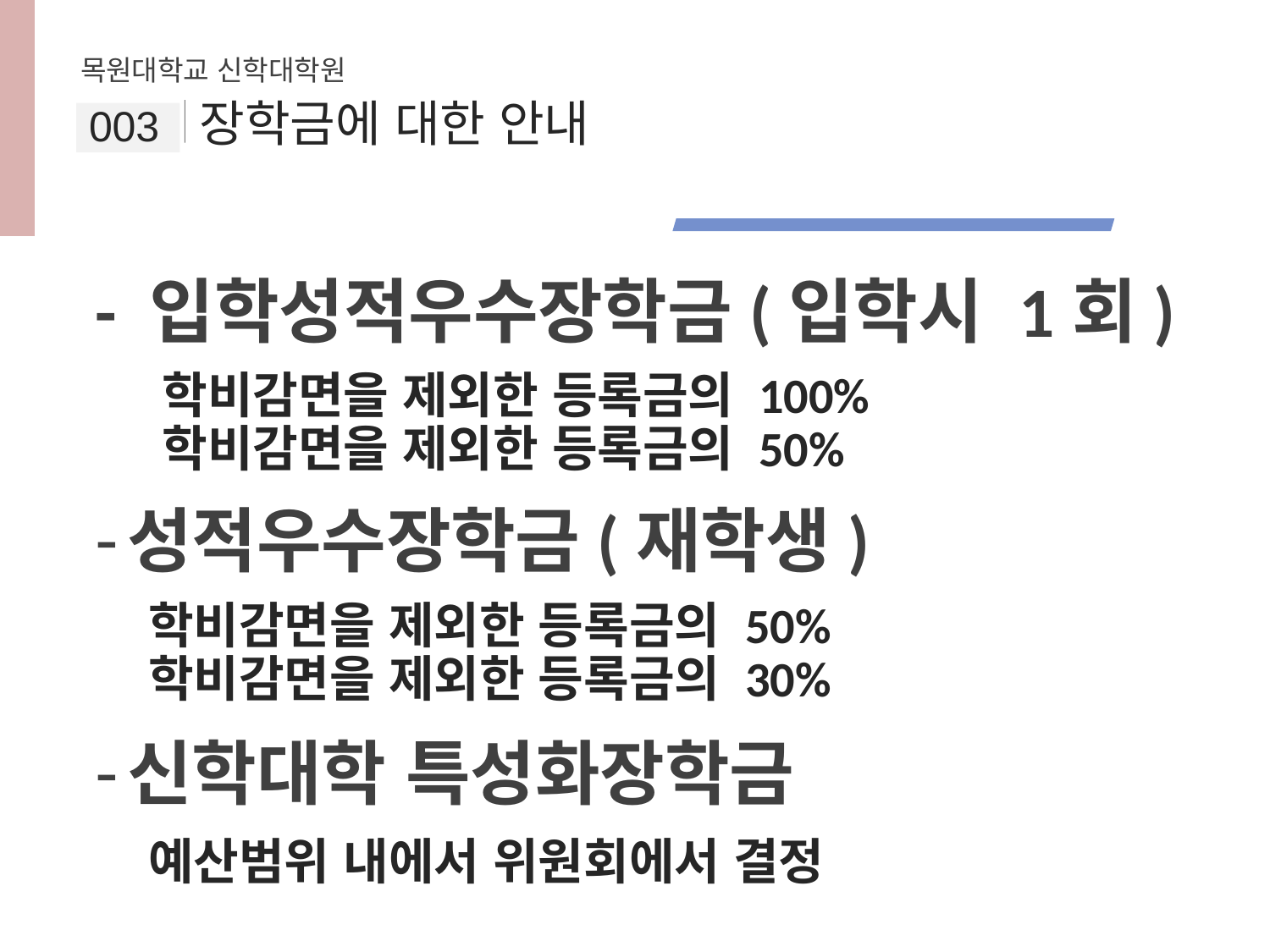

목원대학교 신학대학원
# 장학금에 대한 안내
003
- 입학성적우수장학금(입학시 1회)

    학비감면을 제외한 등록금의 100%
    학비감면을 제외한 등록금의 50%

성적우수장학금(재학생)

   학비감면을 제외한 등록금의 50%
   학비감면을 제외한 등록금의 30%

신학대학 특성화장학금

   예산범위 내에서 위원회에서 결정